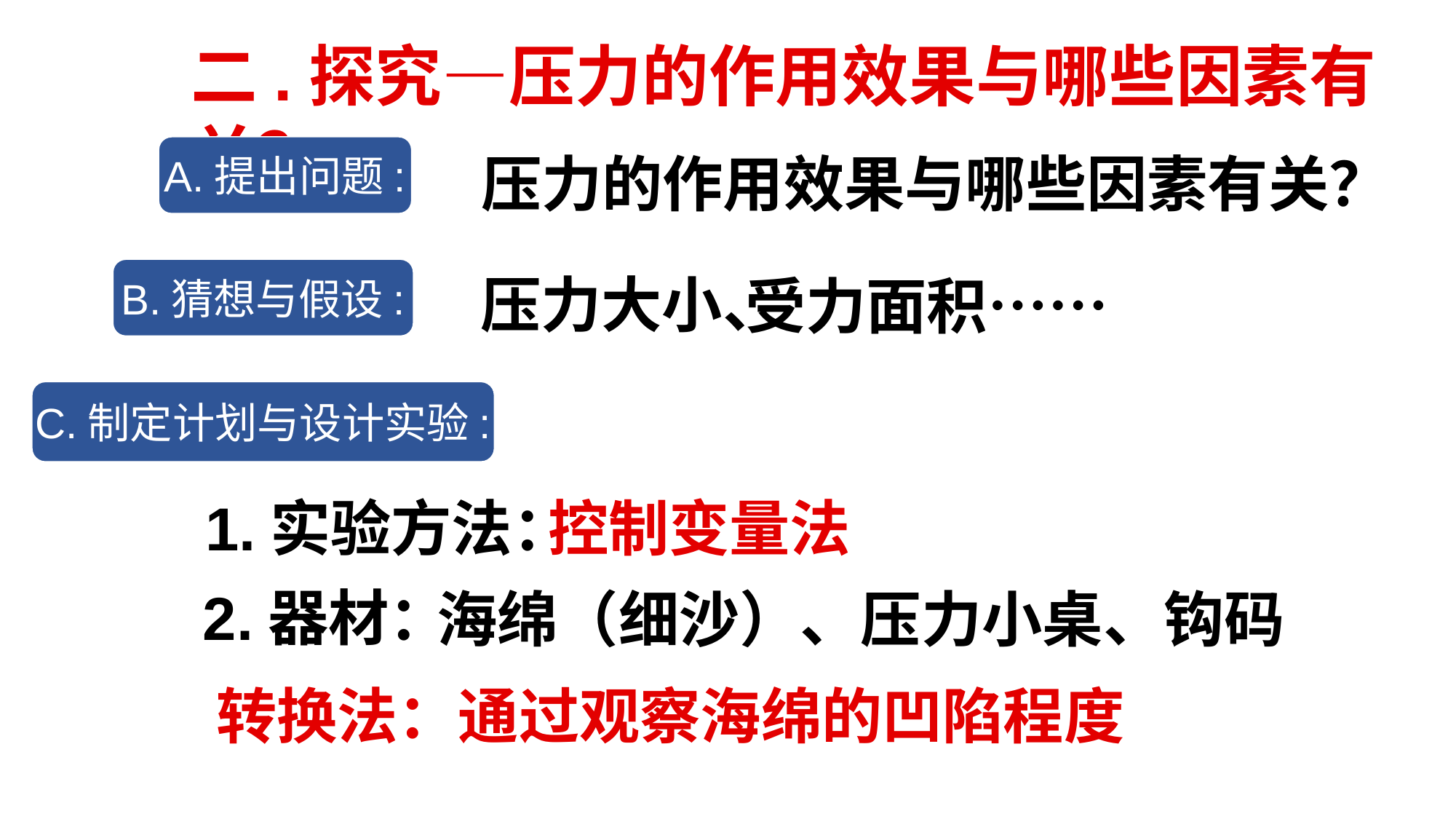

二.探究—压力的作用效果与哪些因素有关？
A.提出问题:
压力的作用效果与哪些因素有关？
B.猜想与假设:
压力大小、
受力面积……
C.制定计划与设计实验:
1.实验方法：
控制变量法
2.器材：
海绵（细沙）、压力小桌、钩码
转换法：通过观察海绵的凹陷程度